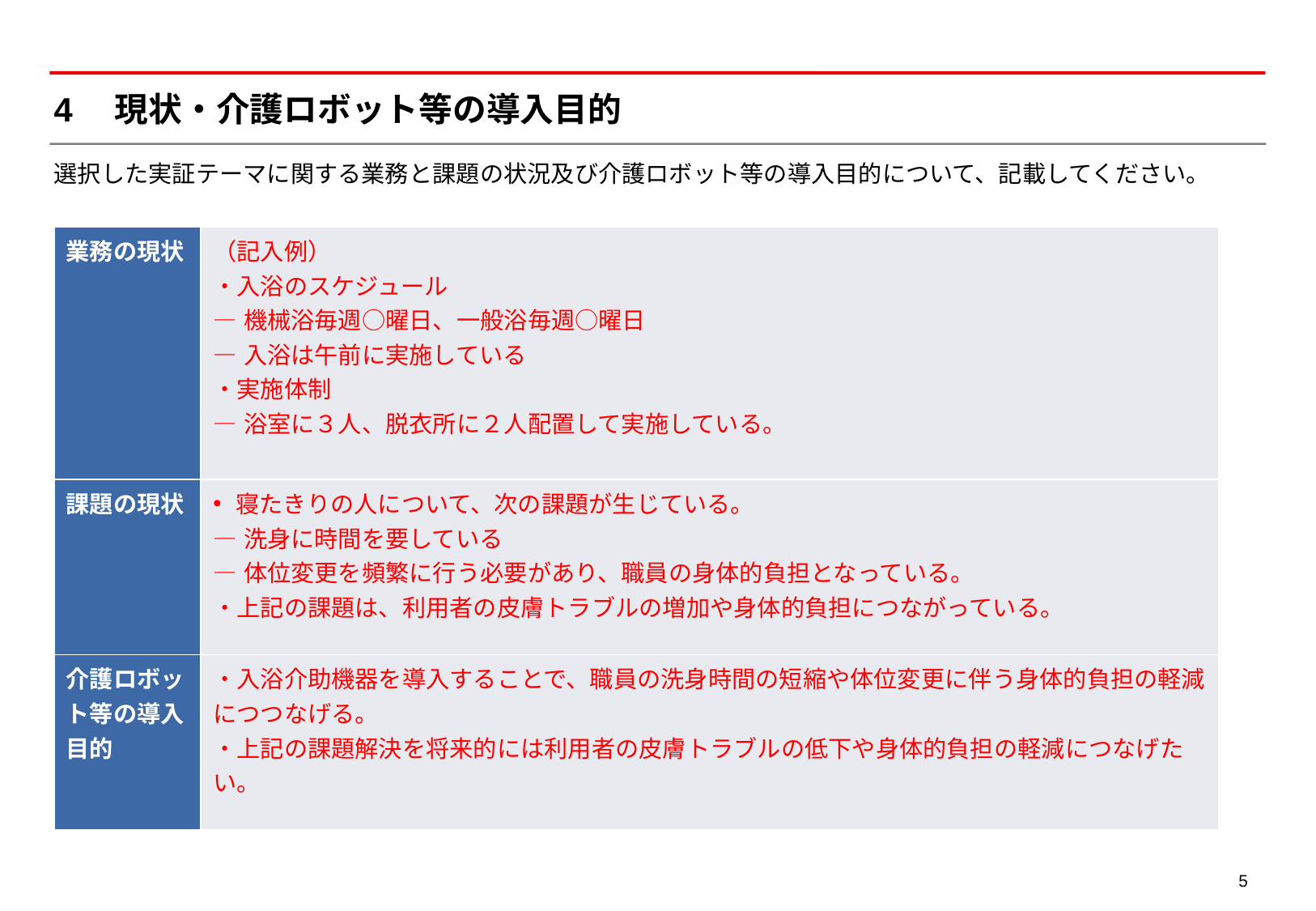

# 4　現状・介護ロボット等の導入目的
選択した実証テーマに関する業務と課題の状況及び介護ロボット等の導入目的について、記載してください。
| 業務の現状 | （記入例） ・入浴のスケジュール —機械浴毎週○曜日、一般浴毎週○曜日 —入浴は午前に実施している ・実施体制 —浴室に３人、脱衣所に２人配置して実施している。 |
| --- | --- |
| 課題の現状 | 寝たきりの人について、次の課題が生じている。 —洗身に時間を要している —体位変更を頻繁に行う必要があり、職員の身体的負担となっている。 ・上記の課題は、利用者の皮膚トラブルの増加や身体的負担につながっている。 |
| 介護ロボット等の導入目的 | ・入浴介助機器を導入することで、職員の洗身時間の短縮や体位変更に伴う身体的負担の軽減につつなげる。 ・上記の課題解決を将来的には利用者の皮膚トラブルの低下や身体的負担の軽減につなげたい。 |